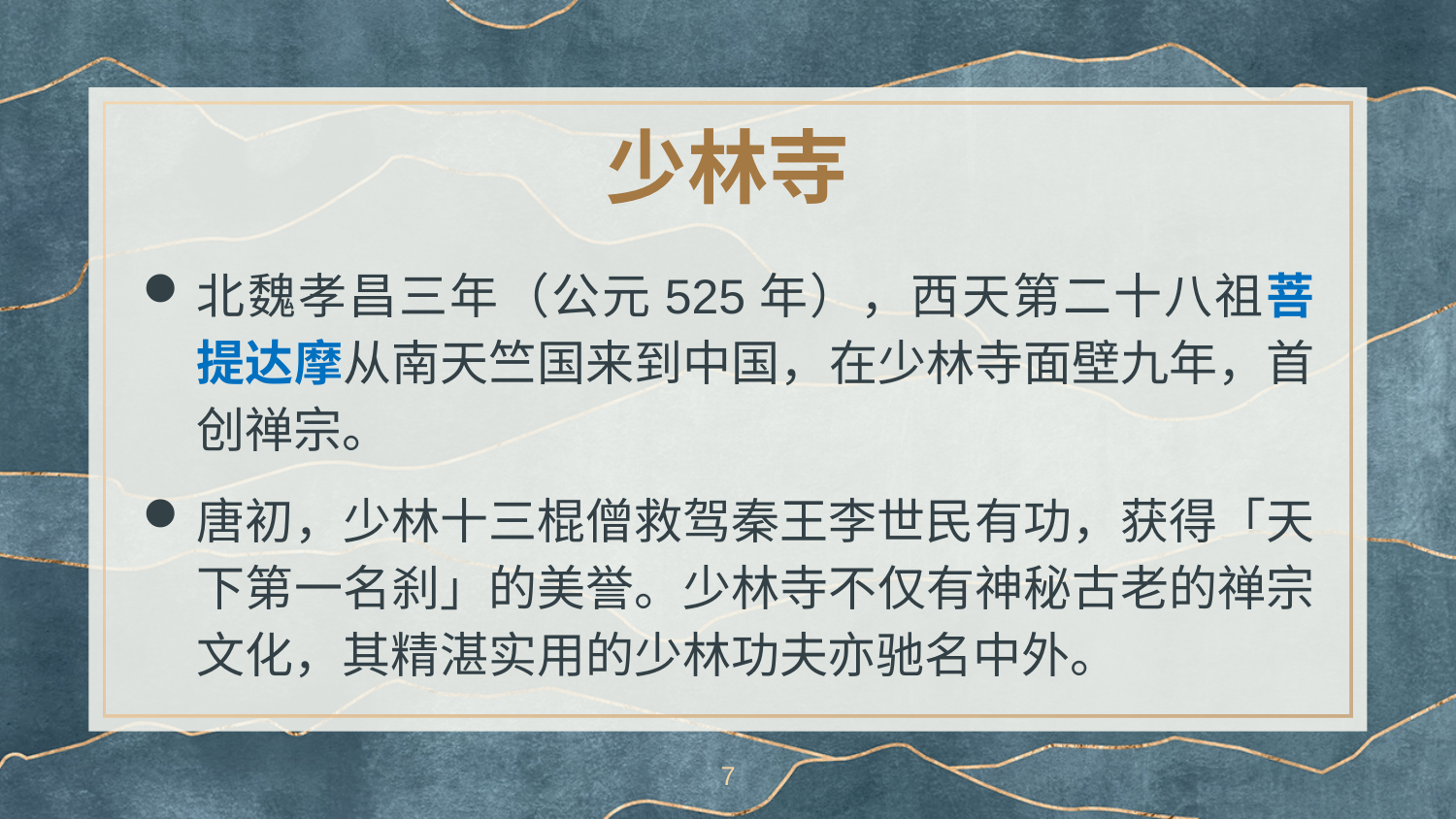

# 少林寺
北魏孝昌三年（公元525年），西天第二十八祖菩提达摩从南天竺国来到中国，在少林寺面壁九年，首创禅宗。
唐初，少林十三棍僧救驾秦王李世民有功，获得「天下第一名刹」的美誉。少林寺不仅有神秘古老的禅宗文化，其精湛实用的少林功夫亦驰名中外。
7